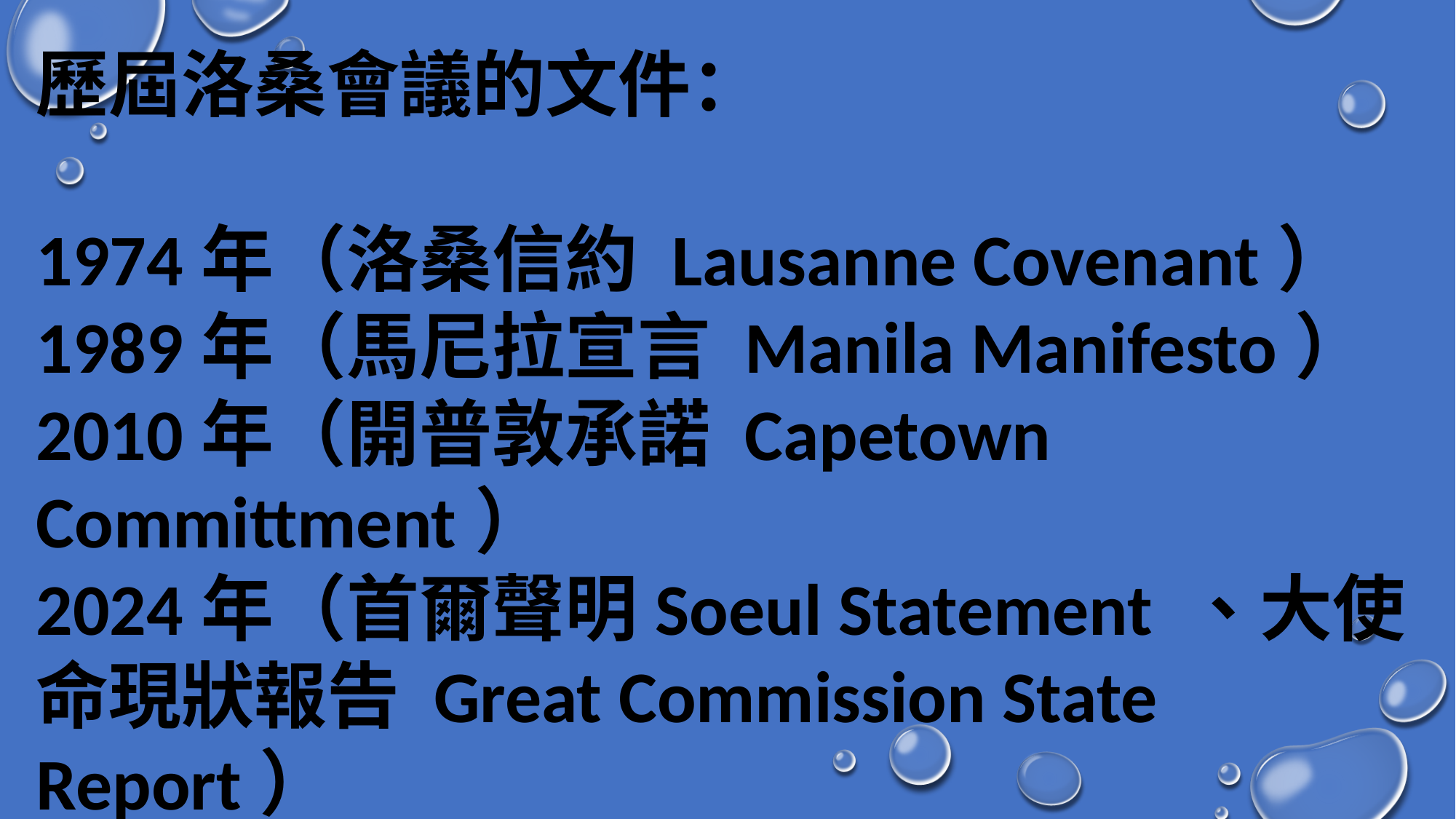

歷屆洛桑會議的文件：

1974年（洛桑信約 Lausanne Covenant）
1989年（馬尼拉宣言 Manila Manifesto）
2010年（開普敦承諾 Capetown Committment）
2024年（首爾聲明Soeul Statement 、大使命現狀報告 Great Commission State Report）